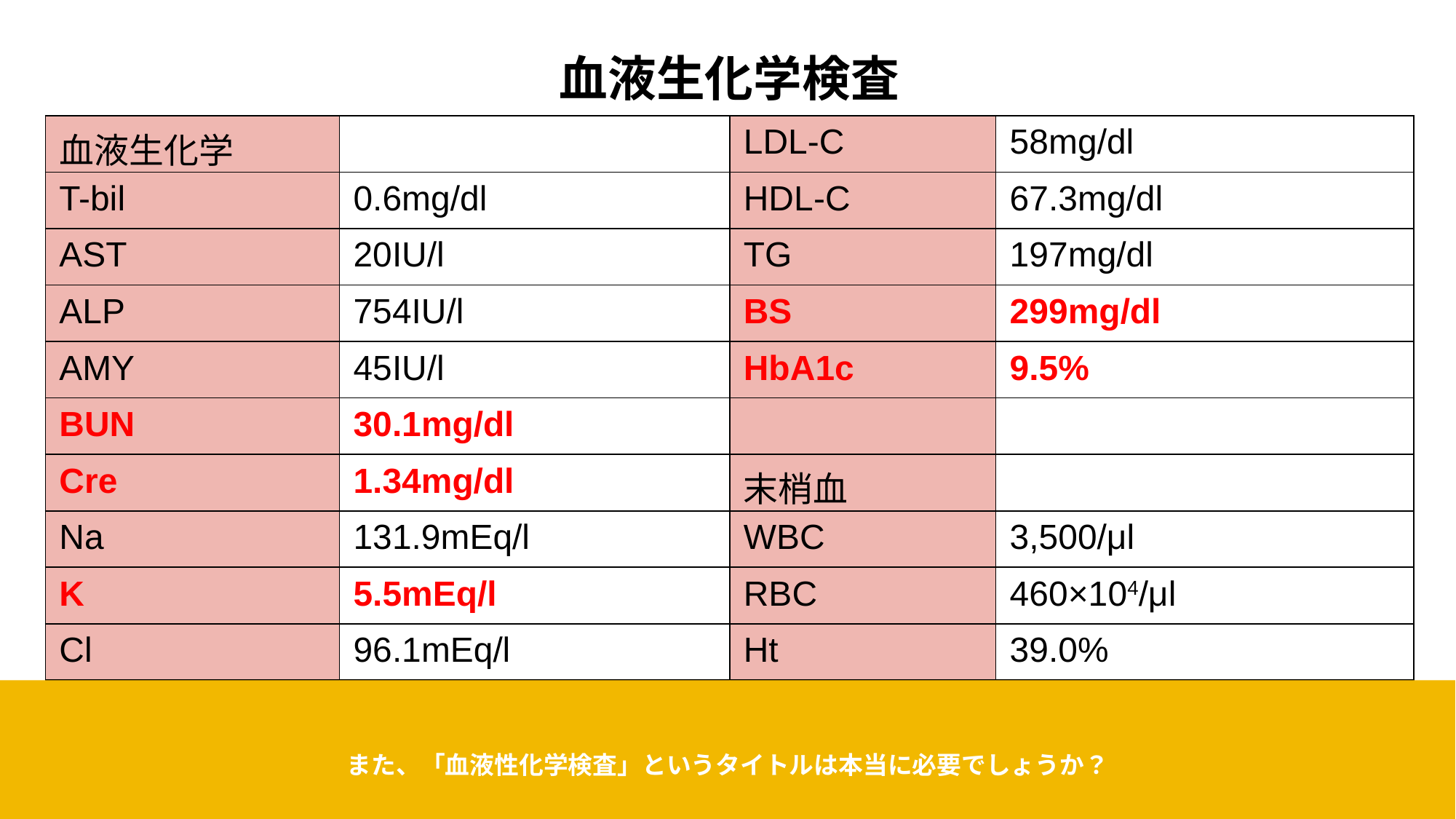

血液生化学検査
| 血液生化学 |  | LDL-C | 58mg/dl |
| --- | --- | --- | --- |
| T-bil | 0.6mg/dl | HDL-C | 67.3mg/dl |
| AST | 20IU/l | TG | 197mg/dl |
| ALP | 754IU/l | BS | 299mg/dl |
| AMY | 45IU/l | HbA1c | 9.5% |
| BUN | 30.1mg/dl |  |  |
| Cre | 1.34mg/dl | 末梢血 |  |
| Na | 131.9mEq/l | WBC | 3,500/μl |
| K | 5.5mEq/l | RBC | 460×104/μl |
| Cl | 96.1mEq/l | Ht | 39.0% |
| TP | 7.7g/dl | Plt | 20.9×104/μl |
| Alb | 4.0g/dl |  |  |

また、「血液性化学検査」というタイトルは本当に必要でしょうか？